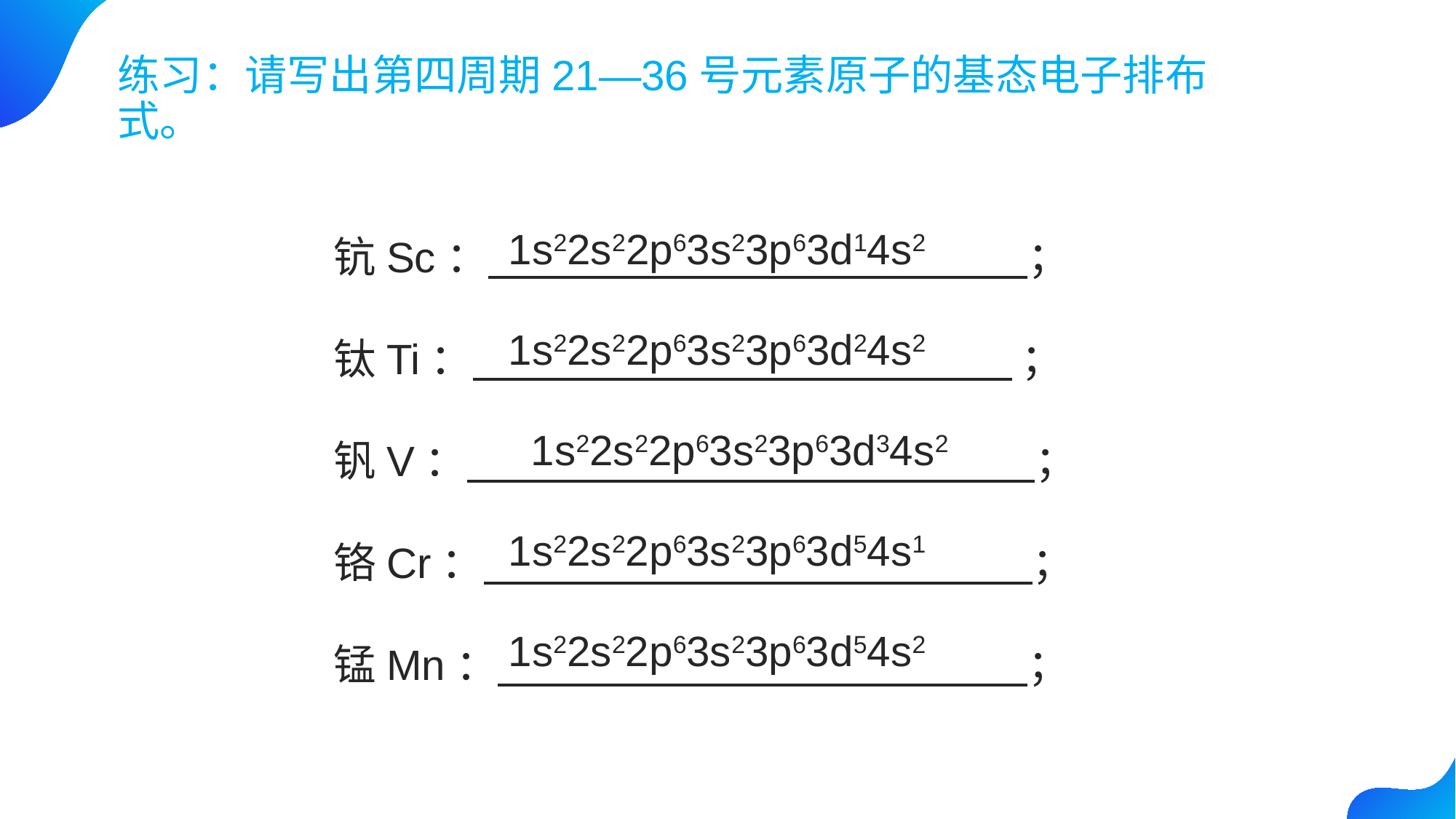

练习：请写出第四周期21—36号元素原子的基态电子排布式。
1s22s22p63s23p63d14s2
钪Sc：                                                         ；

钛Ti：                                                          ；

钒V：                                                            ；

铬Cr：                                                          ；

锰Mn：                                                        ；

1s22s22p63s23p63d24s2
1s22s22p63s23p63d34s2
1s22s22p63s23p63d54s1
1s22s22p63s23p63d54s2